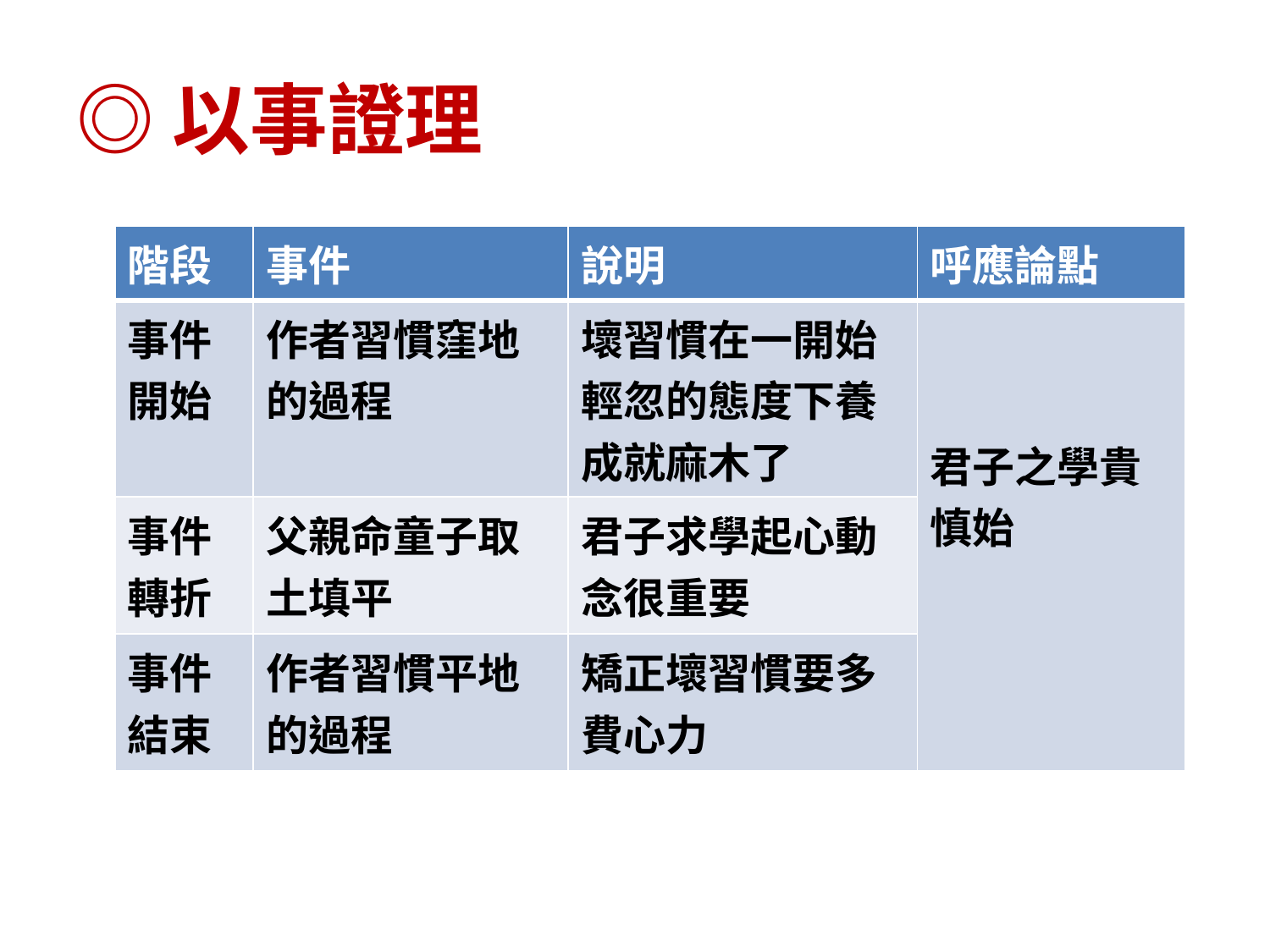

# ◎以事證理
| 階段 | 事件 | 說明 | 呼應論點 |
| --- | --- | --- | --- |
| 事件開始 | 作者習慣窪地的過程 | 壞習慣在一開始輕忽的態度下養成就麻木了 | 君子之學貴慎始 |
| 事件轉折 | 父親命童子取土填平 | 君子求學起心動念很重要 |  |
| 事件結束 | 作者習慣平地的過程 | 矯正壞習慣要多費心力 |  |